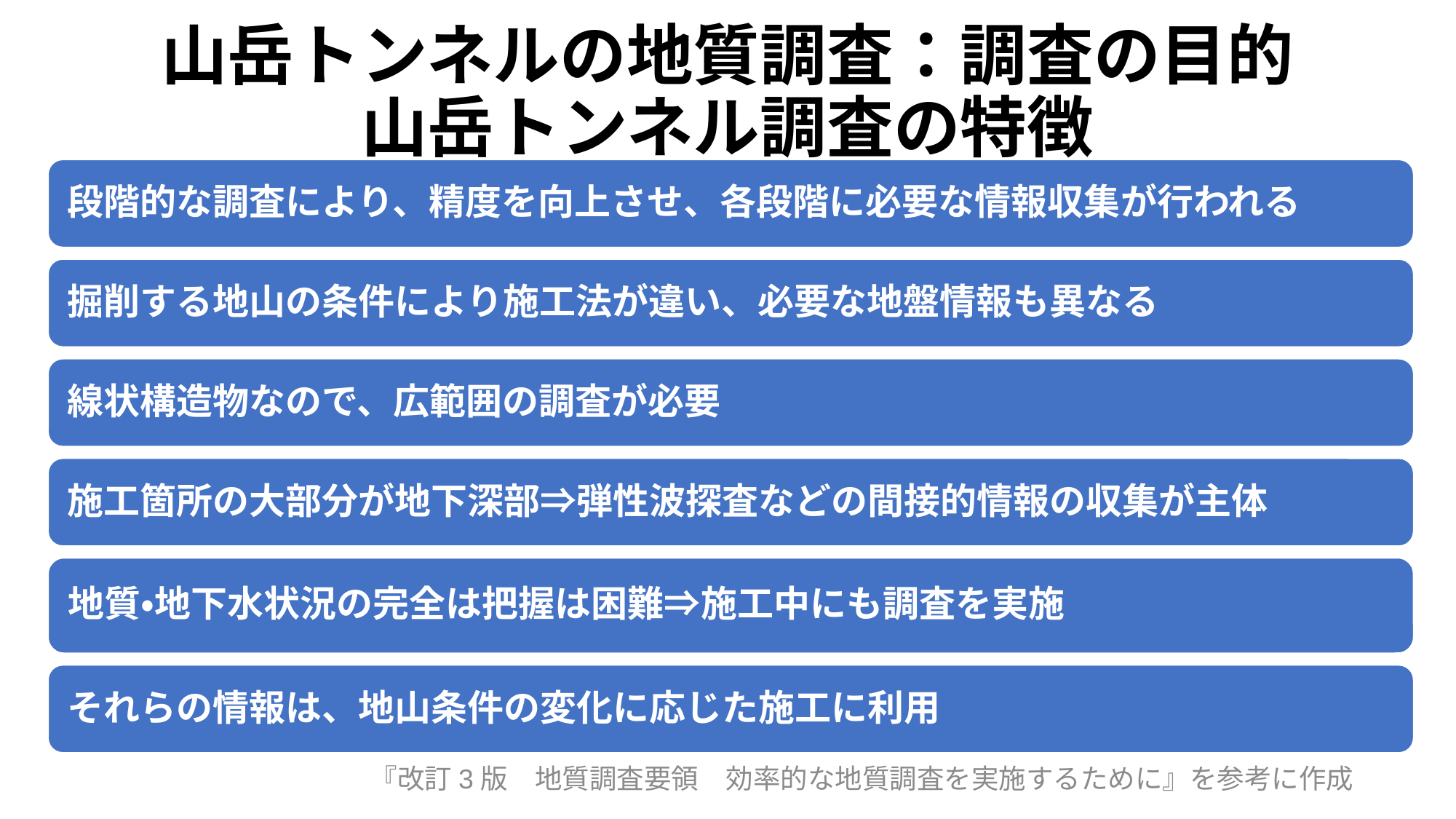

# 山岳トンネルの地質調査：調査の目的 山岳トンネル調査の特徴
段階的な調査により、精度を向上させ、各段階に必要な情報収集が行われる
掘削する地山の条件により施工法が違い、必要な地盤情報も異なる
線状構造物なので、広範囲の調査が必要
施工箇所の大部分が地下深部⇒弾性波探査などの間接的情報の収集が主体
地質・地下水状況の完全は把握は困難⇒施工中にも調査を実施
それらの情報は、地山条件の変化に応じた施工に利用
『改訂3版　地質調査要領　効率的な地質調査を実施するために』を参考に作成